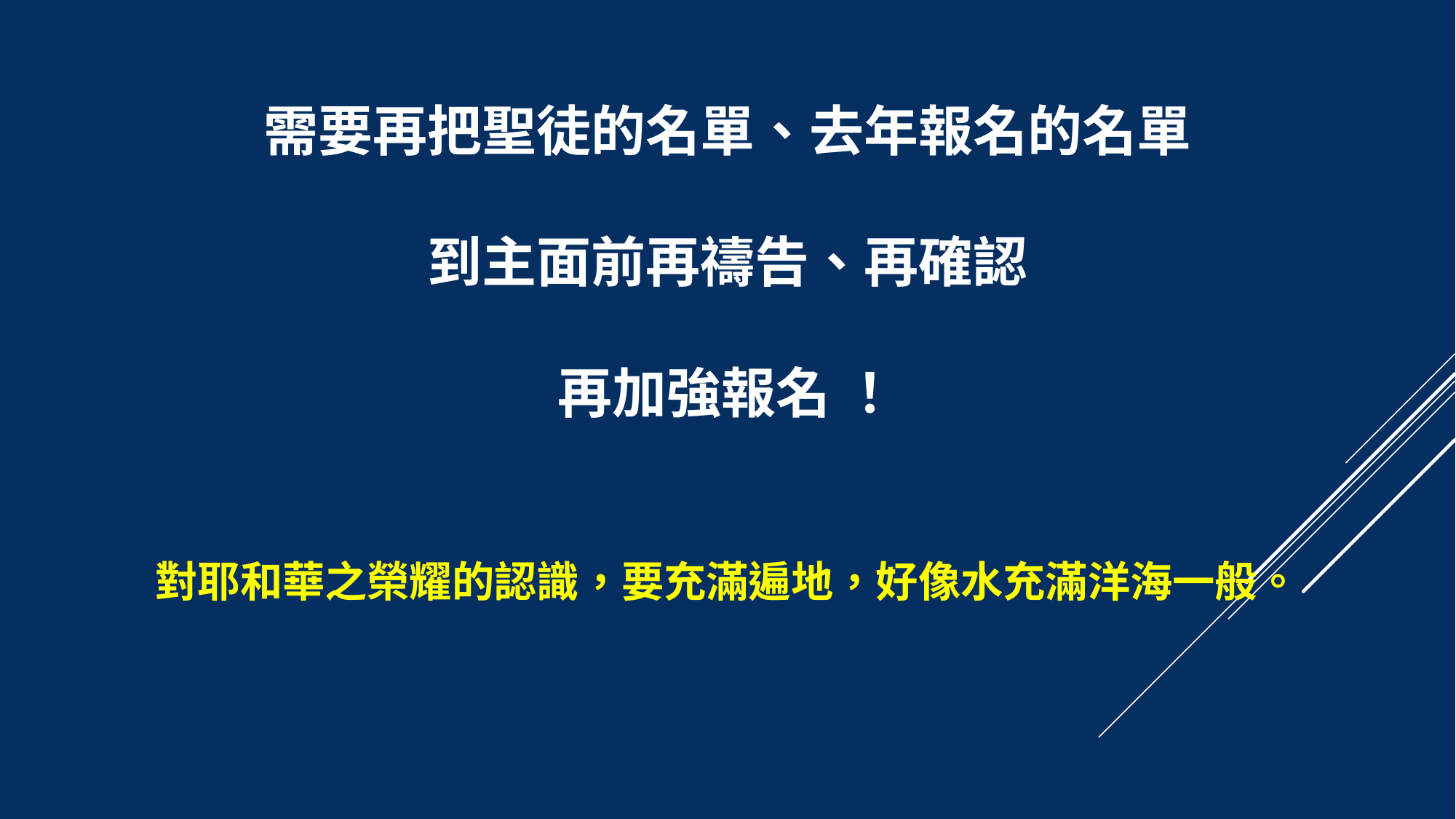

需要再把聖徒的名單、去年報名的名單

到主面前再禱告、再確認

再加強報名 ！

對耶和華之榮耀的認識，要充滿遍地，好像水充滿洋海一般。